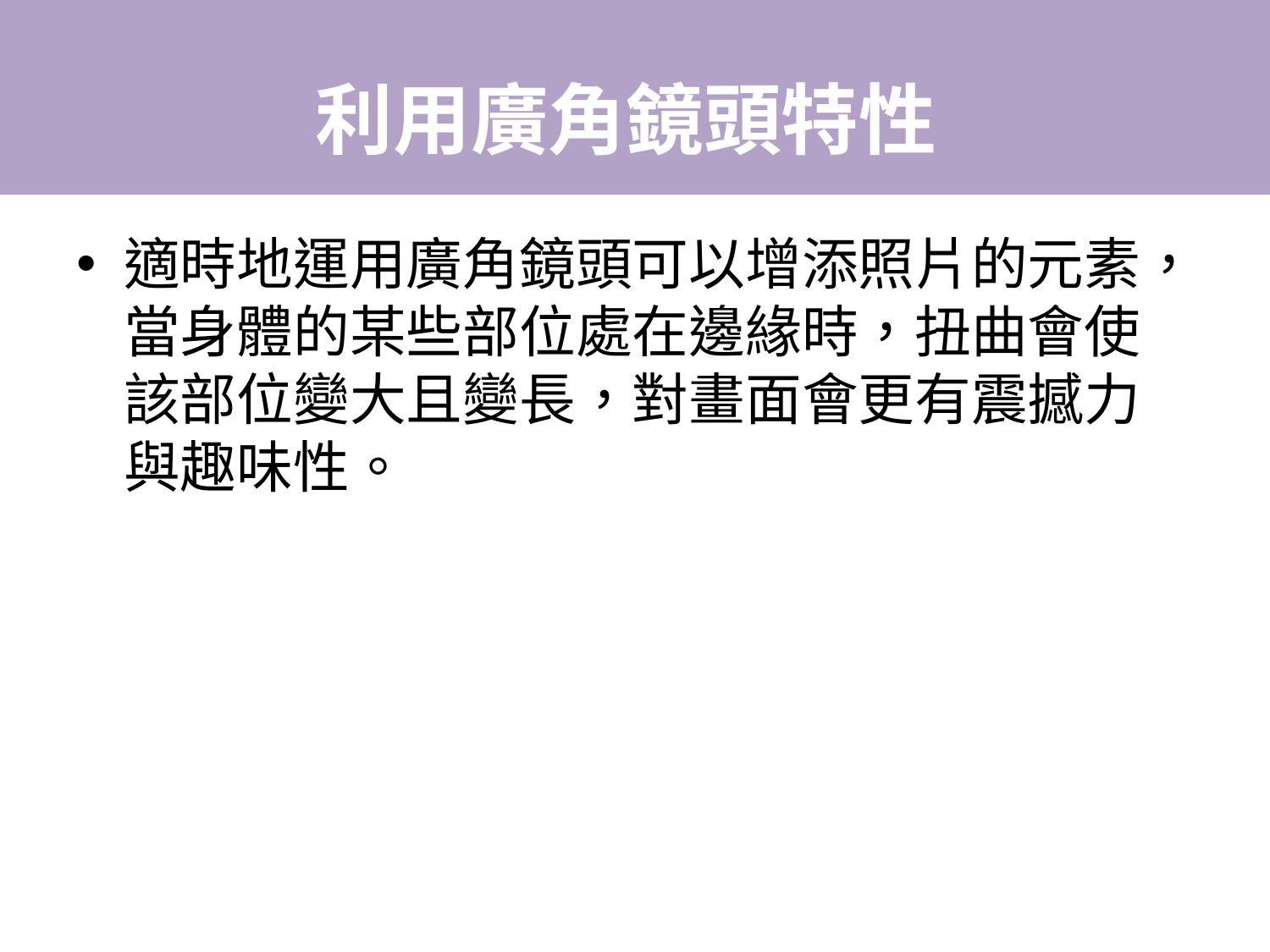

# 利用廣角鏡頭特性
適時地運用廣角鏡頭可以增添照片的元素，當身體的某些部位處在邊緣時，扭曲會使該部位變大且變長，對畫面會更有震撼力與趣味性。